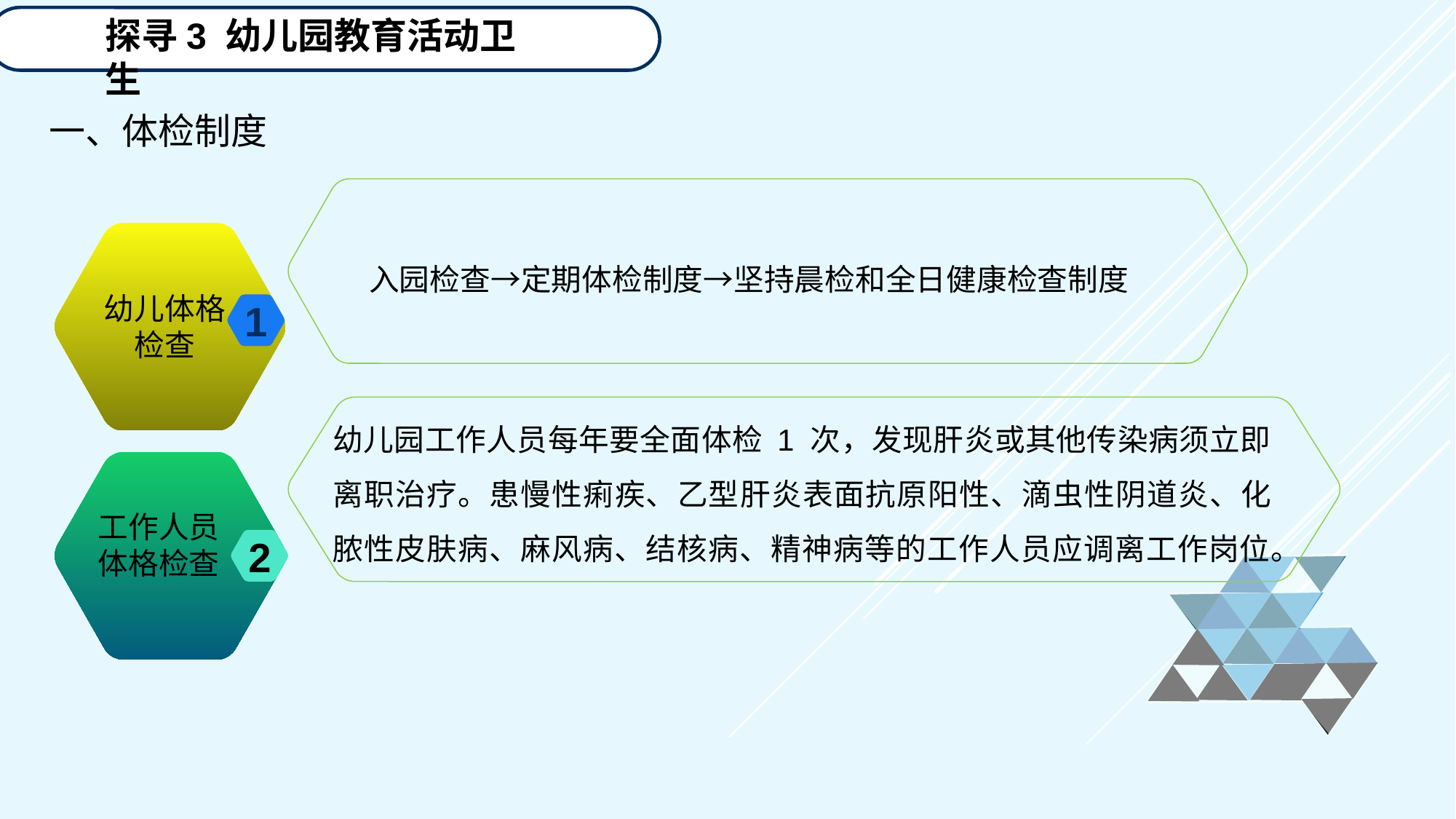

探寻3 幼儿园教育活动卫生
一、体检制度

入园检查→定期体检制度→坚持晨检和全日健康检查制度
幼儿体格检查

1

幼儿园工作人员每年要全面体检 1 次，发现肝炎或其他传染病须立即离职治疗。患慢性痢疾、乙型肝炎表面抗原阳性、滴虫性阴道炎、化脓性皮肤病、麻风病、结核病、精神病等的工作人员应调离工作岗位。

工作人员体格检查

2
延迟符